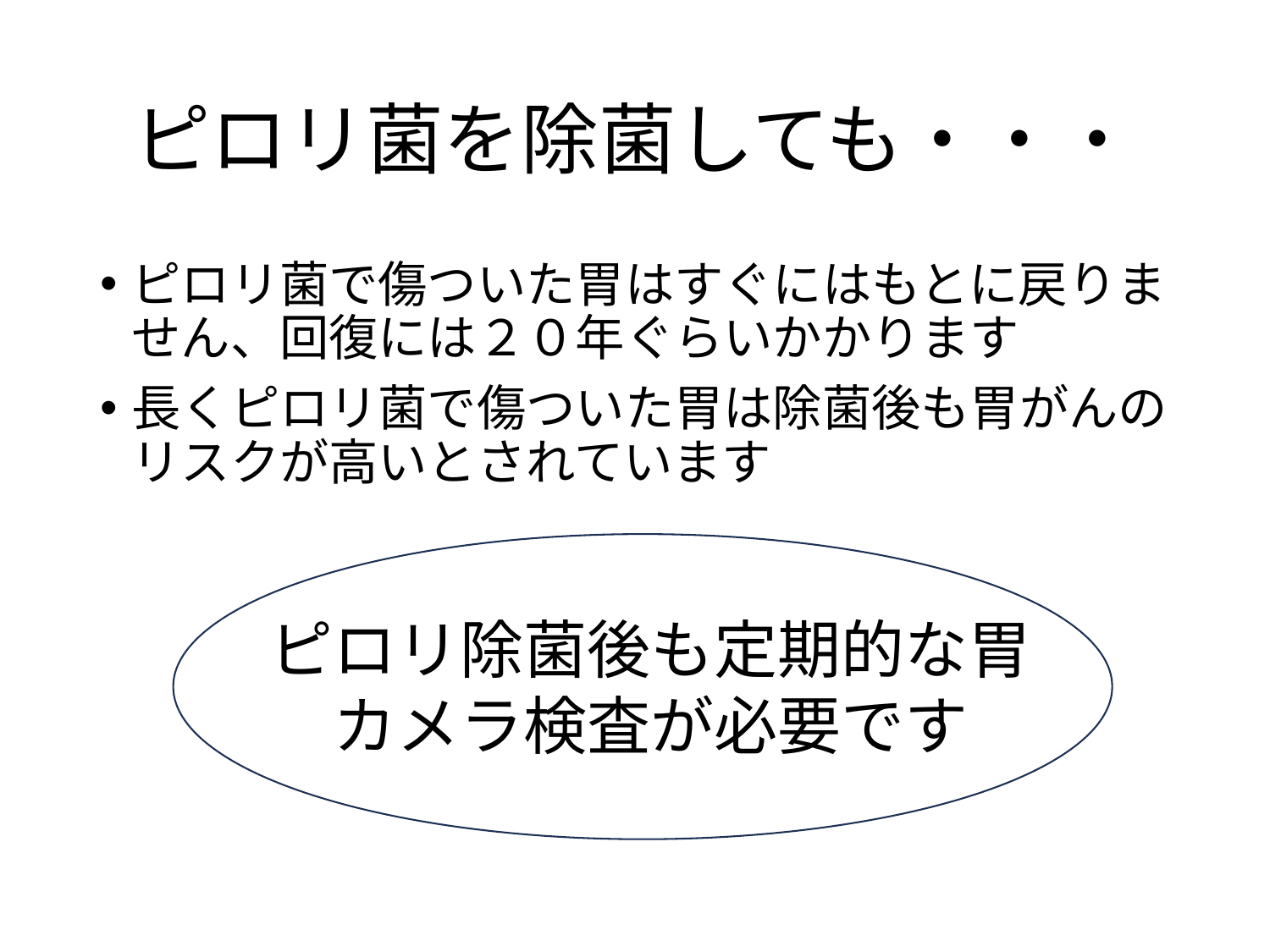

# ピロリ菌を除菌しても・・・
ピロリ菌で傷ついた胃はすぐにはもとに戻りません、回復には２０年ぐらいかかります
長くピロリ菌で傷ついた胃は除菌後も胃がんのリスクが高いとされています

ピロリ除菌後も定期的な胃カメラ検査が必要です